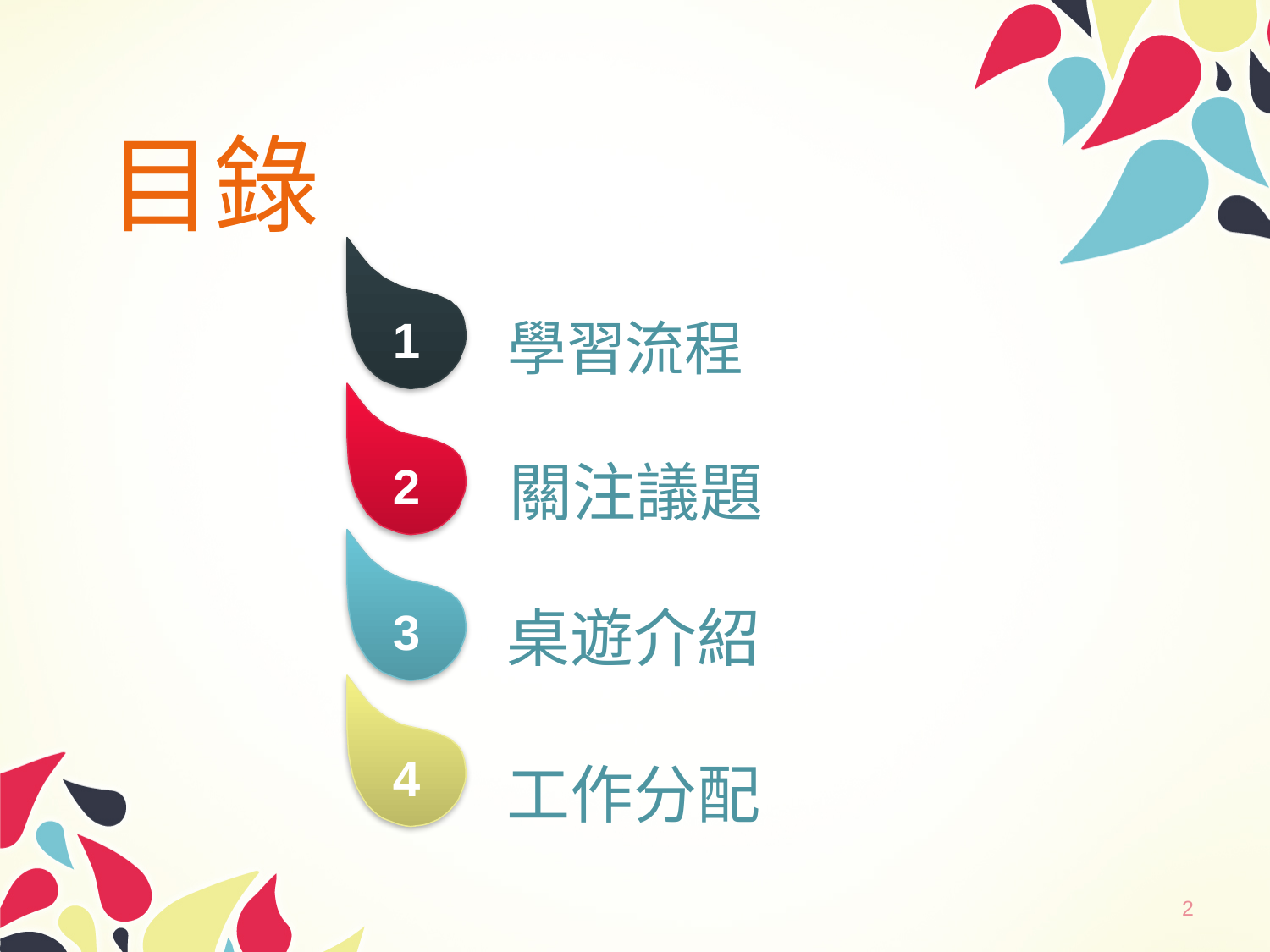

# 目錄
1
學習流程
2
關注議題
3
桌遊介紹
4
工作分配
2